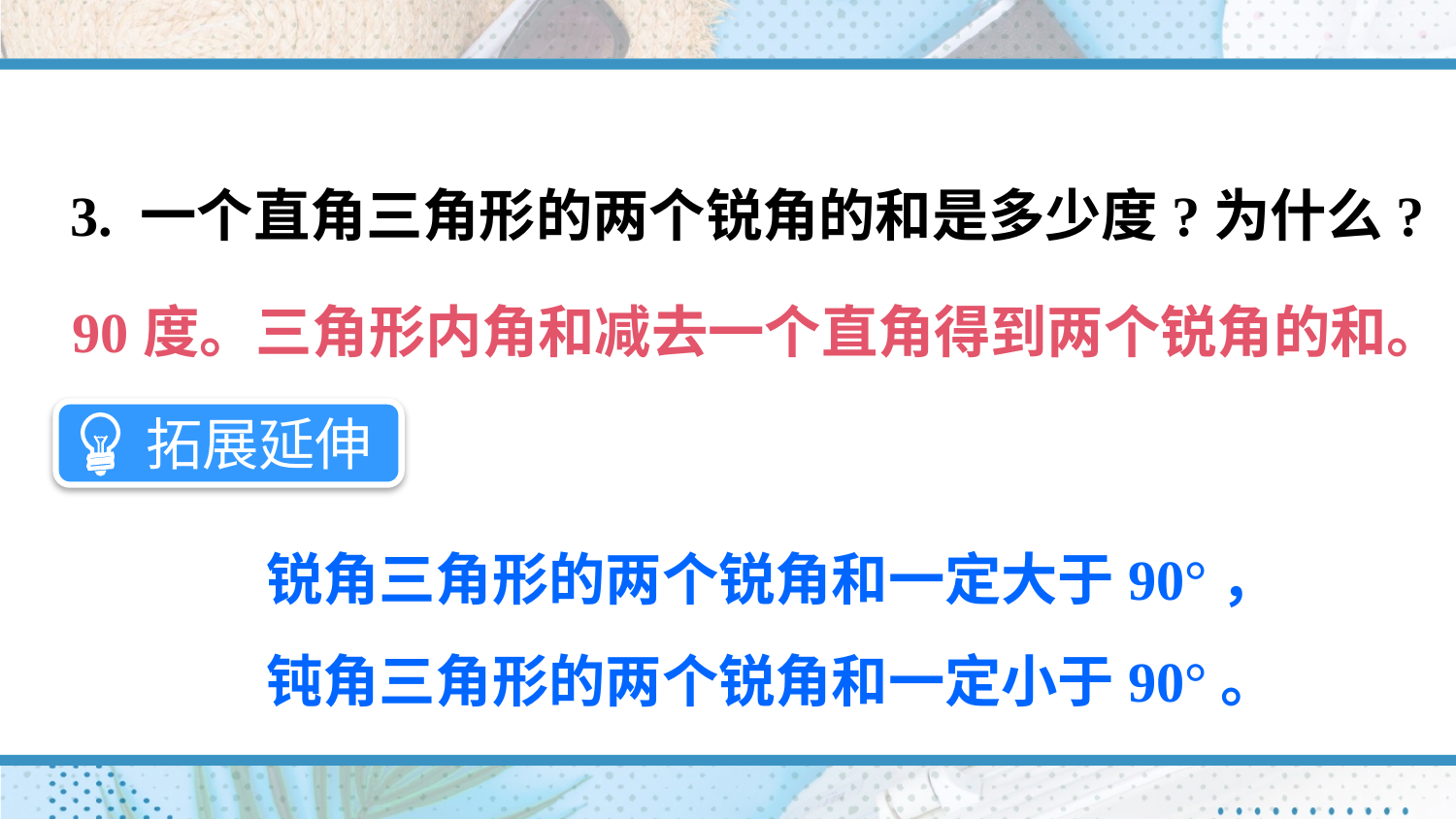

3. 一个直角三角形的两个锐角的和是多少度?为什么?
90度。三角形内角和减去一个直角得到两个锐角的和。

拓展延伸

锐角三角形的两个锐角和一定大于90°，钝角三角形的两个锐角和一定小于90°。